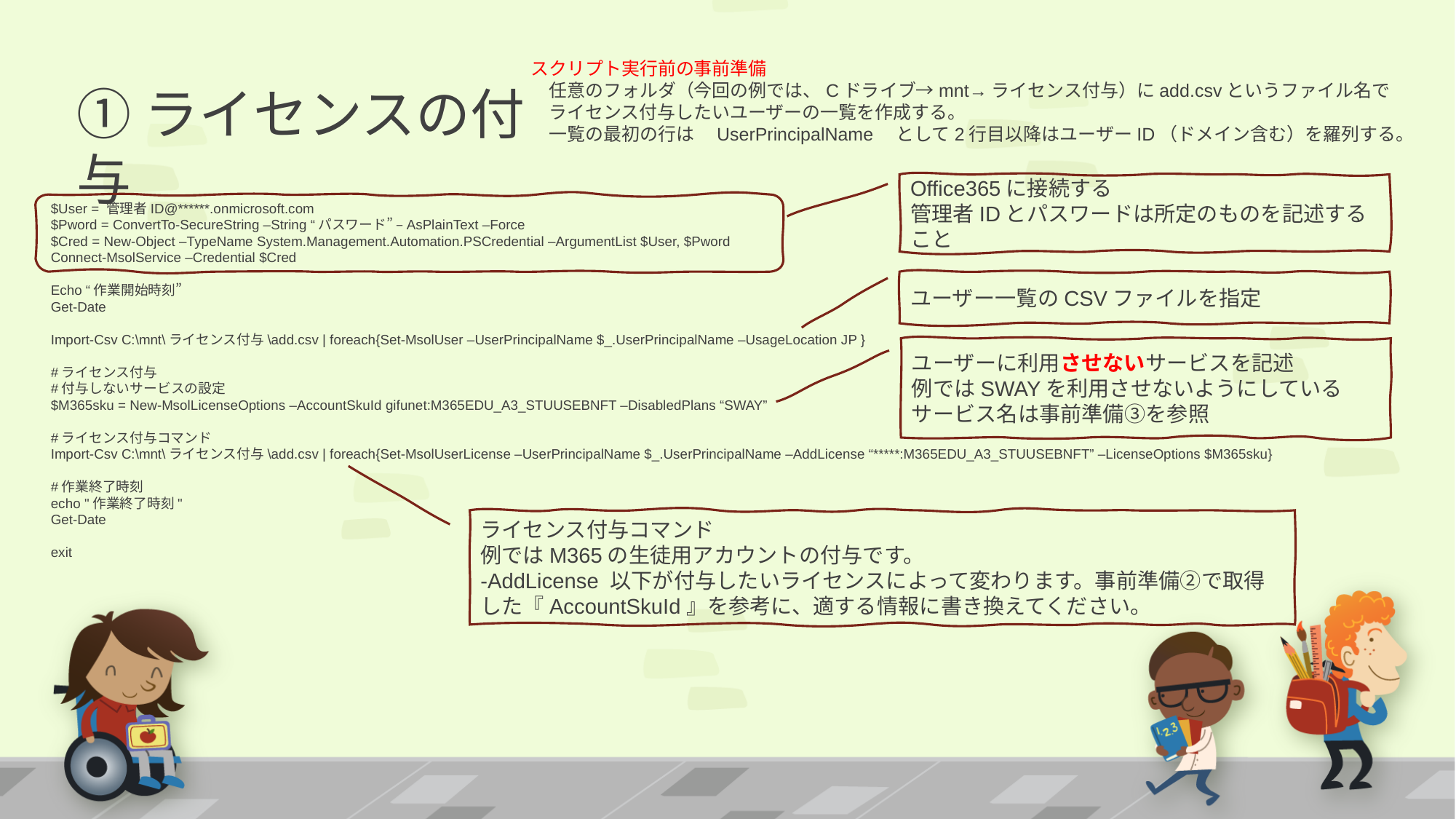

スクリプト実行前の事前準備
　任意のフォルダ（今回の例では、Cドライブ→mnt→ライセンス付与）にadd.csvというファイル名で
　ライセンス付与したいユーザーの一覧を作成する。
　一覧の最初の行は　UserPrincipalName　として2行目以降はユーザーID（ドメイン含む）を羅列する。
①ライセンスの付与
Office365に接続する
管理者IDとパスワードは所定のものを記述すること

$User = 管理者ID@******.onmicrosoft.com
$Pword = ConvertTo-SecureString –String “パスワード” –AsPlainText –Force
$Cred = New-Object –TypeName System.Management.Automation.PSCredential –ArgumentList $User, $Pword
Connect-MsolService –Credential $Cred

Echo “作業開始時刻”
Get-Date

Import-Csv C:\mnt\ライセンス付与\add.csv | foreach{Set-MsolUser –UserPrincipalName $_.UserPrincipalName –UsageLocation JP }

#ライセンス付与
#付与しないサービスの設定
$M365sku = New-MsolLicenseOptions –AccountSkuId gifunet:M365EDU_A3_STUUSEBNFT –DisabledPlans “SWAY”

#ライセンス付与コマンド
Import-Csv C:\mnt\ライセンス付与\add.csv | foreach{Set-MsolUserLicense –UserPrincipalName $_.UserPrincipalName –AddLicense “*****:M365EDU_A3_STUUSEBNFT” –LicenseOptions $M365sku}

#作業終了時刻
echo "作業終了時刻"
Get-Date

exit
ユーザー一覧のCSVファイルを指定
ユーザーに利用させないサービスを記述
例ではSWAYを利用させないようにしている
サービス名は事前準備③を参照
ライセンス付与コマンド
例ではM365の生徒用アカウントの付与です。
-AddLicense 以下が付与したいライセンスによって変わります。事前準備②で取得した『AccountSkuId』を参考に、適する情報に書き換えてください。